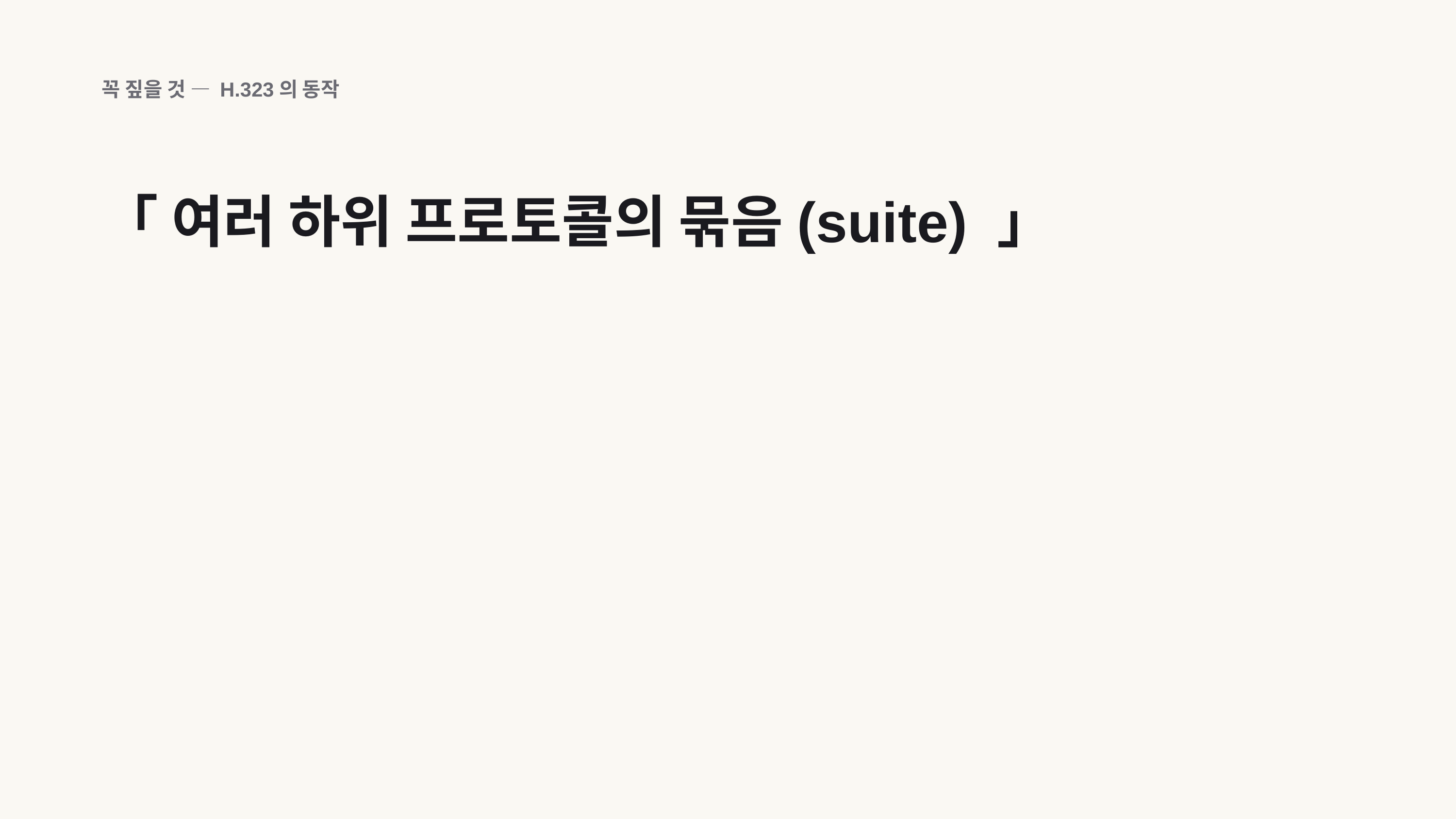

꼭 짚을 것 — H.323의 동작
「 여러 하위 프로토콜의 묶음(suite) 」